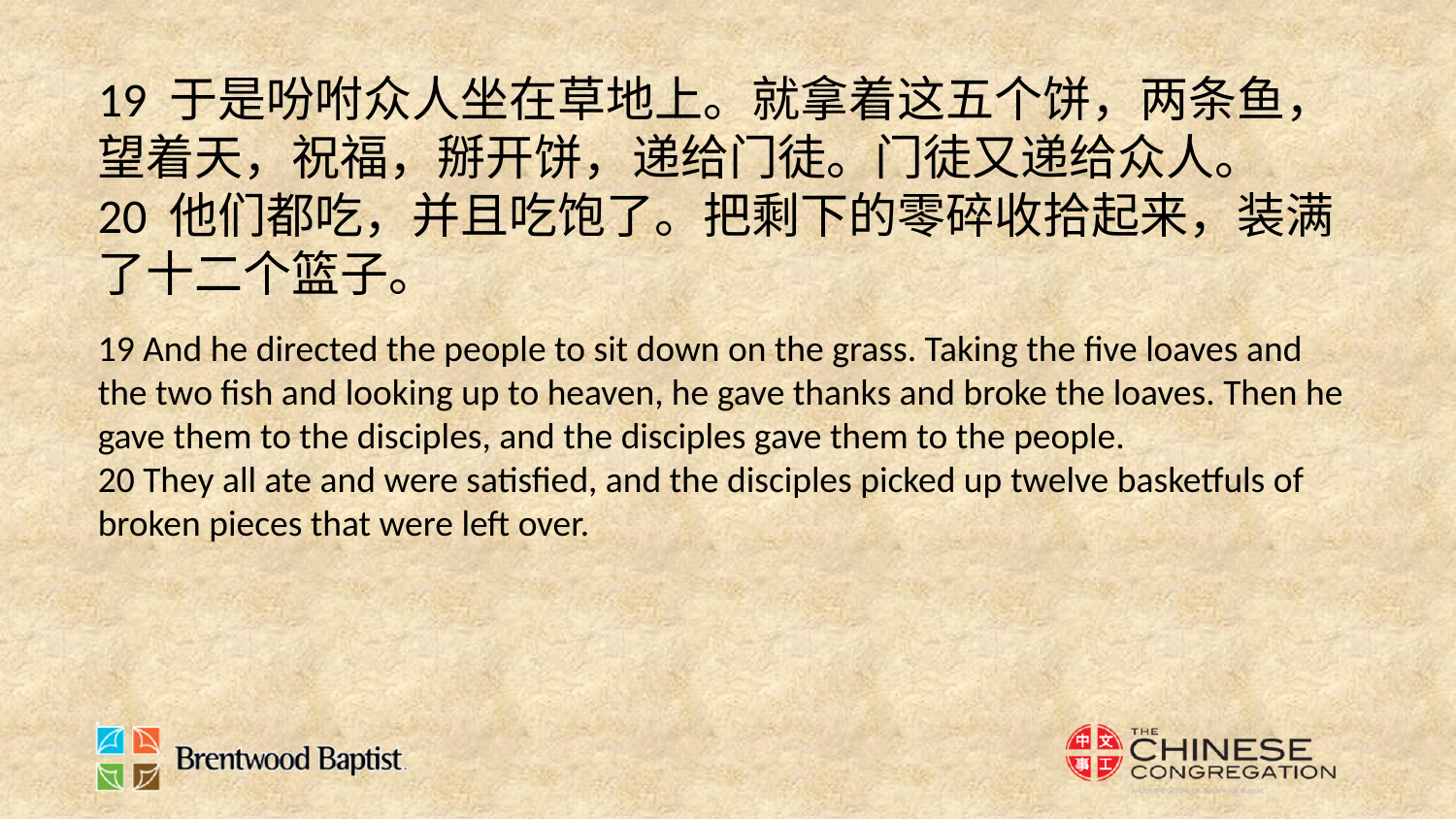

19 于是吩咐众人坐在草地上。就拿着这五个饼，两条鱼，望着天，祝福，掰开饼，递给门徒。门徒又递给众人。
20 他们都吃，并且吃饱了。把剩下的零碎收拾起来，装满了十二个篮子。

19 And he directed the people to sit down on the grass. Taking the five loaves and the two fish and looking up to heaven, he gave thanks and broke the loaves. Then he gave them to the disciples, and the disciples gave them to the people.
20 They all ate and were satisfied, and the disciples picked up twelve basketfuls of broken pieces that were left over.